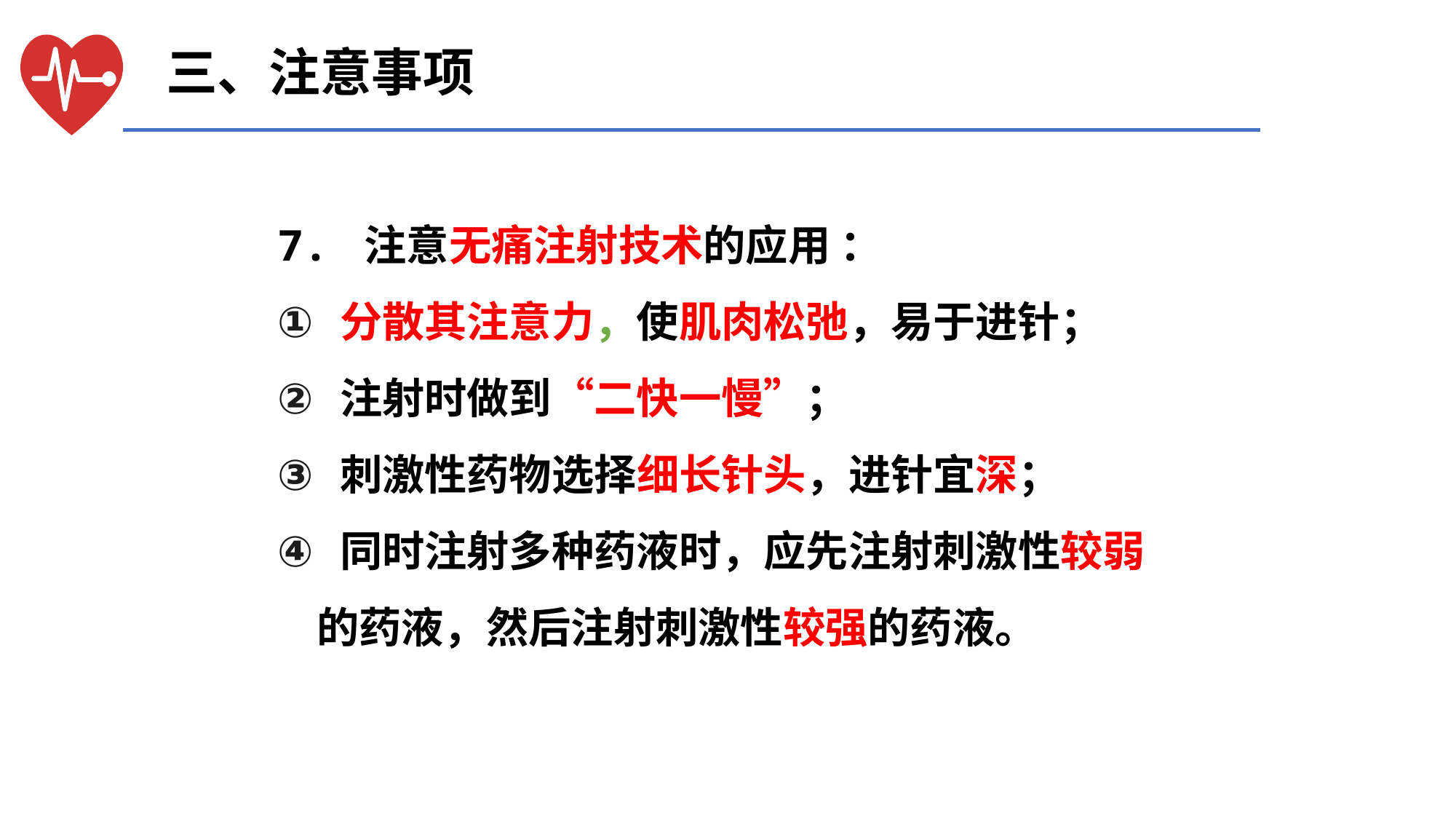

三、注意事项
7. 注意无痛注射技术的应用 ：
 分散其注意力，使肌肉松弛，易于进针；
 注射时做到“二快一慢”；
 刺激性药物选择细长针头，进针宜深；
 同时注射多种药液时，应先注射刺激性较弱
   的药液，然后注射刺激性较强的药液。